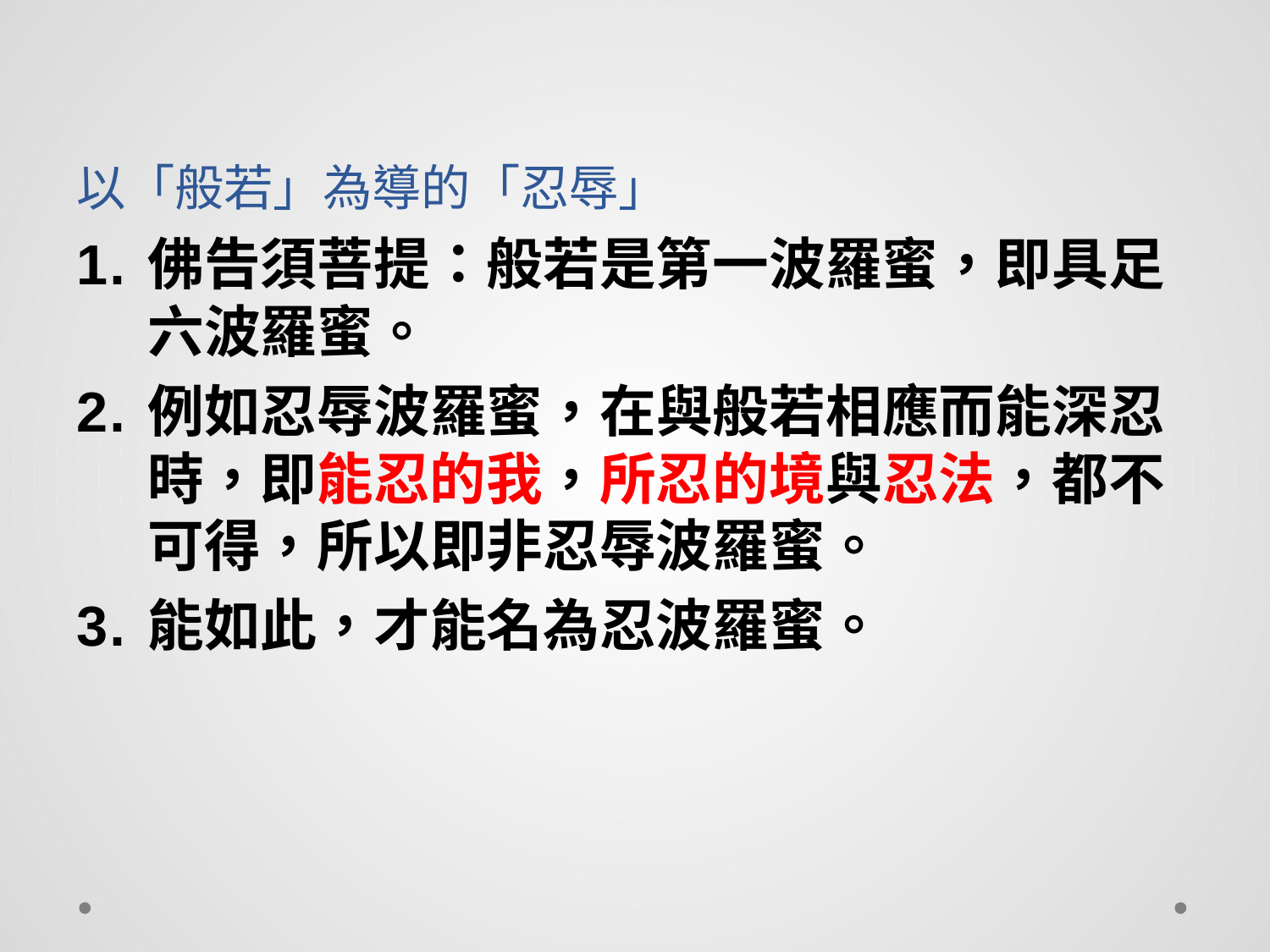

# 以「般若」為導的「忍辱」
佛告須菩提：般若是第一波羅蜜，即具足六波羅蜜。
例如忍辱波羅蜜，在與般若相應而能深忍時，即能忍的我，所忍的境與忍法，都不可得，所以即非忍辱波羅蜜。
能如此，才能名為忍波羅蜜。